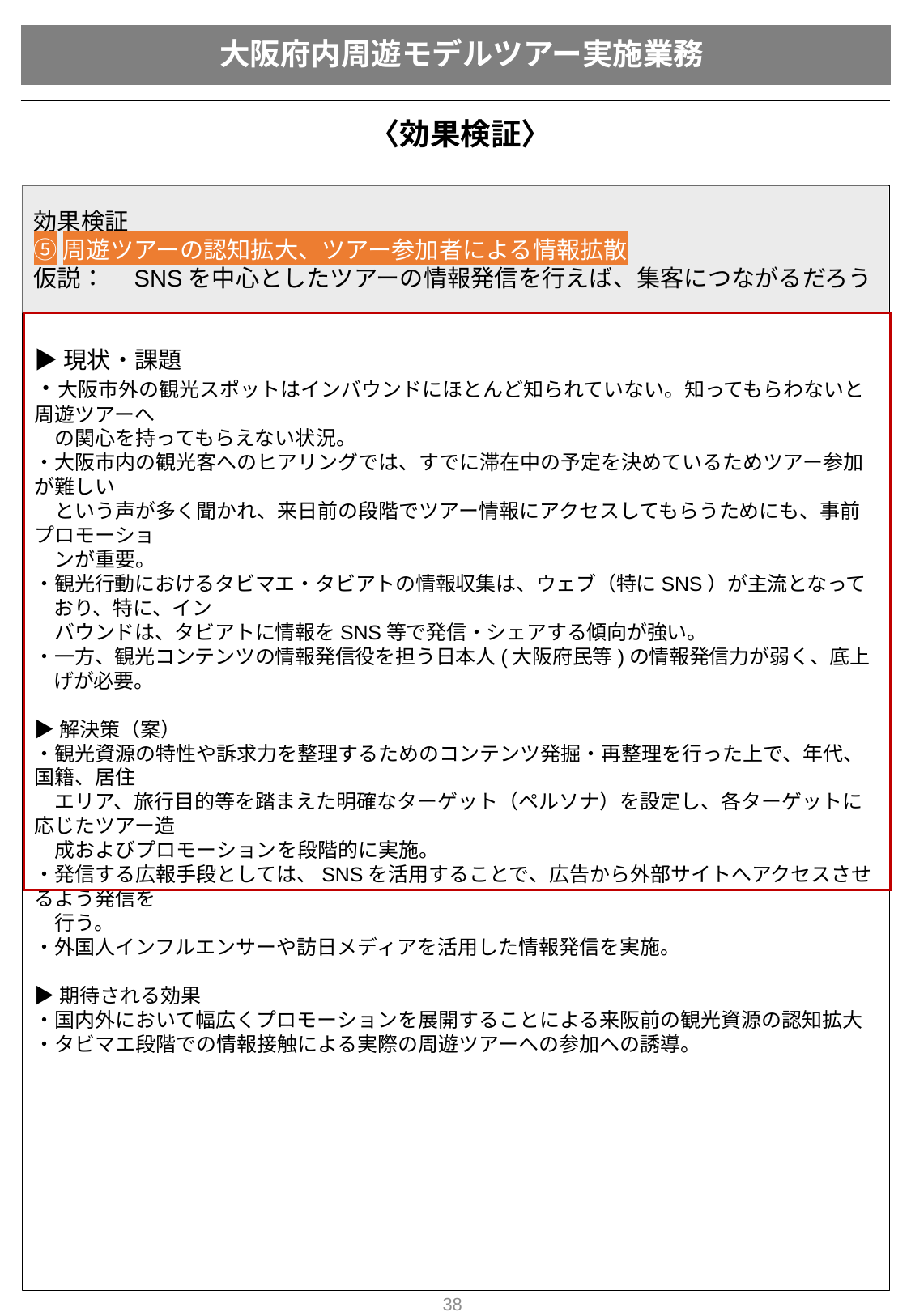

# 大阪府内周遊モデルツアー実施業務
〈効果検証〉
効果検証
⑤周遊ツアーの認知拡大、ツアー参加者による情報拡散
仮説：　SNSを中心としたツアーの情報発信を行えば、集客につながるだろう

▶現状・課題
・大阪市外の観光スポットはインバウンドにほとんど知られていない。知ってもらわないと周遊ツアーへ
　の関心を持ってもらえない状況。
・大阪市内の観光客へのヒアリングでは、すでに滞在中の予定を決めているためツアー参加が難しい
　という声が多く聞かれ、来日前の段階でツアー情報にアクセスしてもらうためにも、事前プロモーショ
　ンが重要。
・観光行動におけるタビマエ・タビアトの情報収集は、ウェブ（特にSNS）が主流となっており、特に、イン
　バウンドは、タビアトに情報をSNS等で発信・シェアする傾向が強い。
・一方、観光コンテンツの情報発信役を担う日本人(大阪府民等)の情報発信力が弱く、底上げが必要。

▶解決策（案）
・観光資源の特性や訴求力を整理するためのコンテンツ発掘・再整理を行った上で、年代、国籍、居住
　エリア、旅行目的等を踏まえた明確なターゲット（ペルソナ）を設定し、各ターゲットに応じたツアー造
　成およびプロモーションを段階的に実施。
・発信する広報手段としては、SNSを活用することで、広告から外部サイトへアクセスさせるよう発信を
　行う。
・外国人インフルエンサーや訪日メディアを活用した情報発信を実施。

▶期待される効果
・国内外において幅広くプロモーションを展開することによる来阪前の観光資源の認知拡大
・タビマエ段階での情報接触による実際の周遊ツアーへの参加への誘導。

38